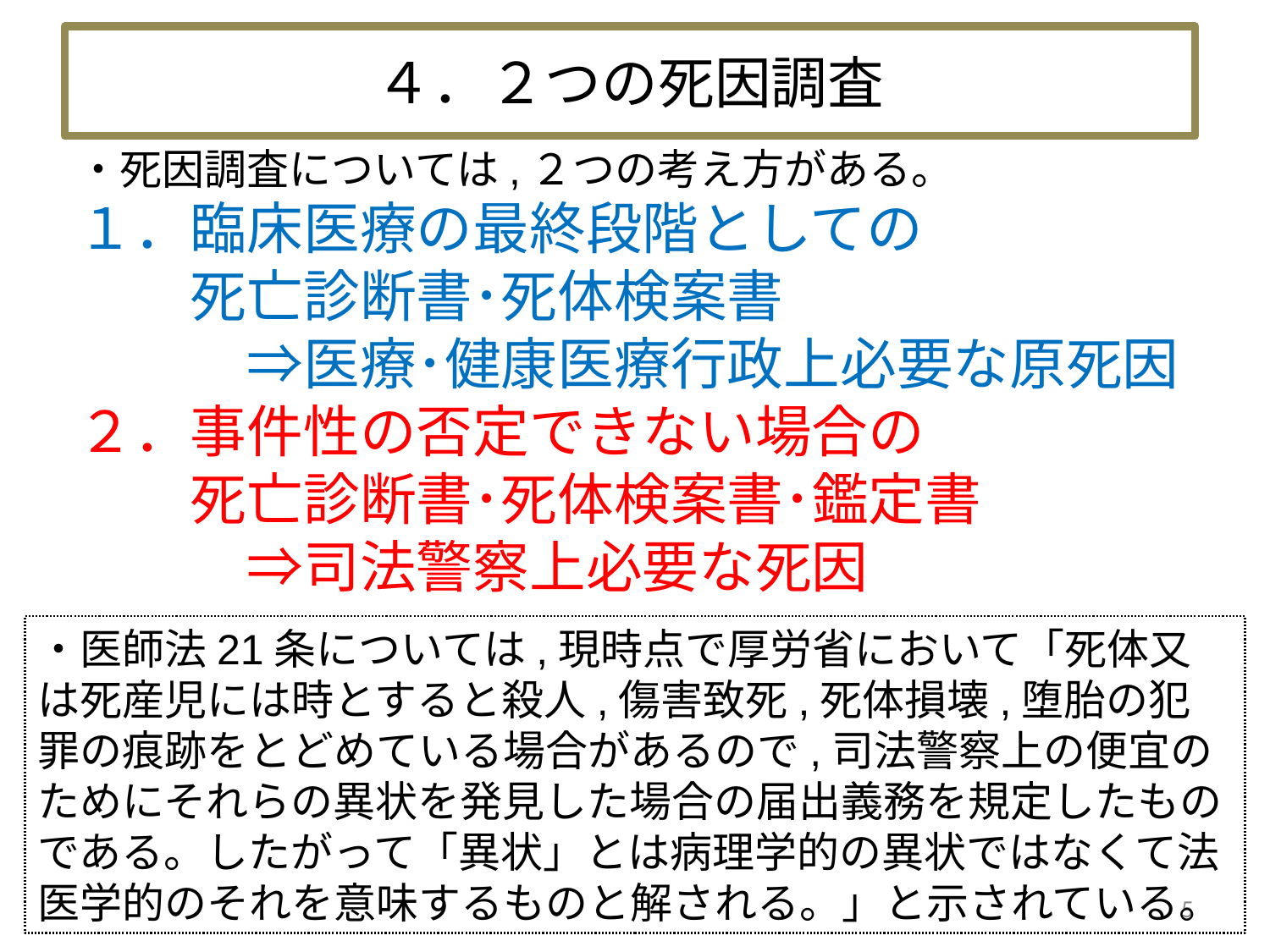

４．２つの死因調査
・死因調査については,２つの考え方がある。
１．臨床医療の最終段階としての
　　死亡診断書･死体検案書
　　　⇒医療･健康医療行政上必要な原死因
２．事件性の否定できない場合の
　　死亡診断書･死体検案書･鑑定書
　　　⇒司法警察上必要な死因

・医師法21条については,現時点で厚労省において「死体又は死産児には時とすると殺人,傷害致死,死体損壊,堕胎の犯罪の痕跡をとどめている場合があるので,司法警察上の便宜のためにそれらの異状を発見した場合の届出義務を規定したものである。したがって「異状」とは病理学的の異状ではなくて法医学的のそれを意味するものと解される。」と示されている。
5